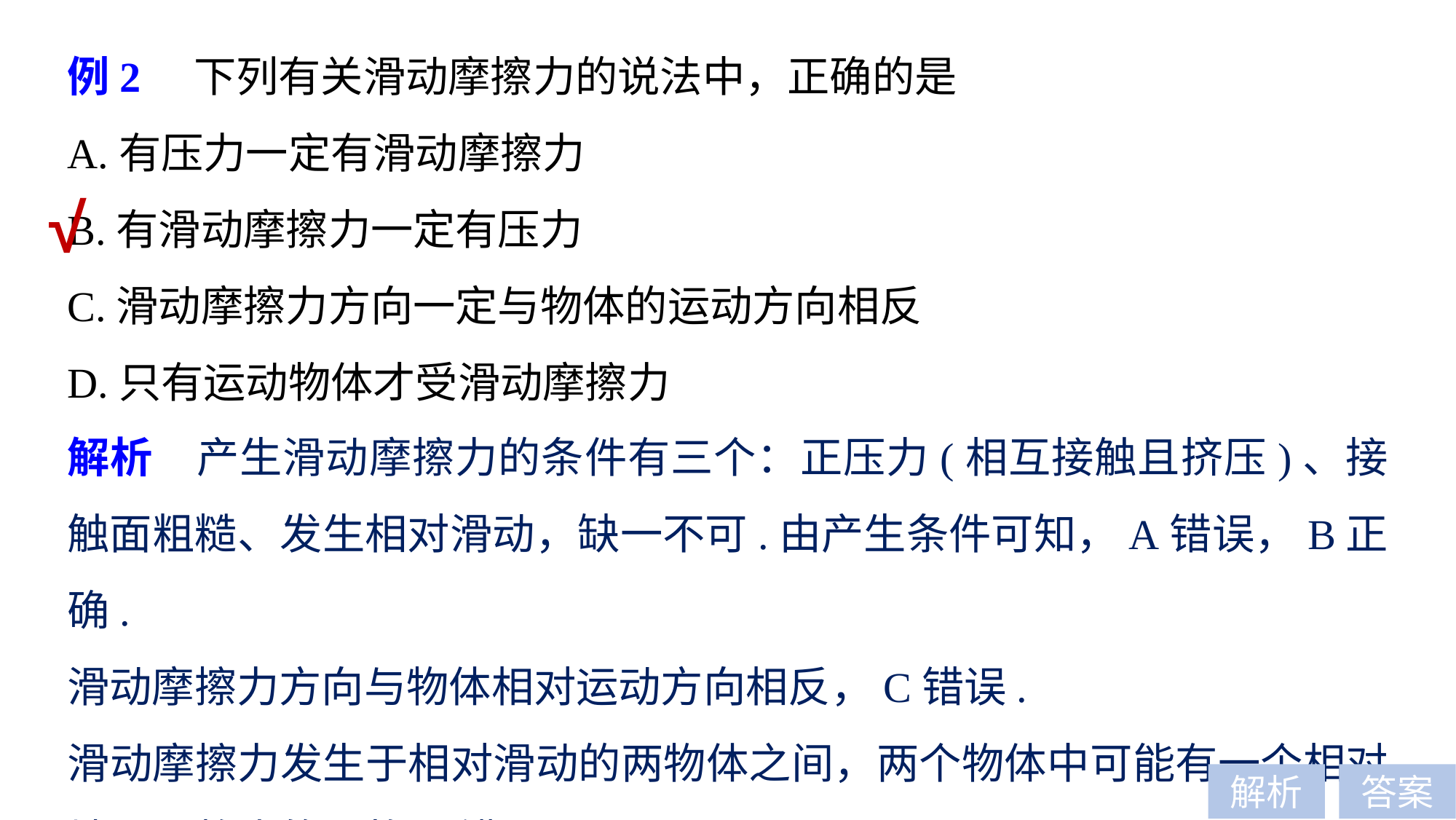

例2　下列有关滑动摩擦力的说法中，正确的是
A.有压力一定有滑动摩擦力
B.有滑动摩擦力一定有压力
C.滑动摩擦力方向一定与物体的运动方向相反
D.只有运动物体才受滑动摩擦力
√
解析　产生滑动摩擦力的条件有三个：正压力(相互接触且挤压)、接触面粗糙、发生相对滑动，缺一不可.由产生条件可知，A错误，B正确.
滑动摩擦力方向与物体相对运动方向相反，C错误.
滑动摩擦力发生于相对滑动的两物体之间，两个物体中可能有一个相对地面是静止的，故D错误.
解析
答案